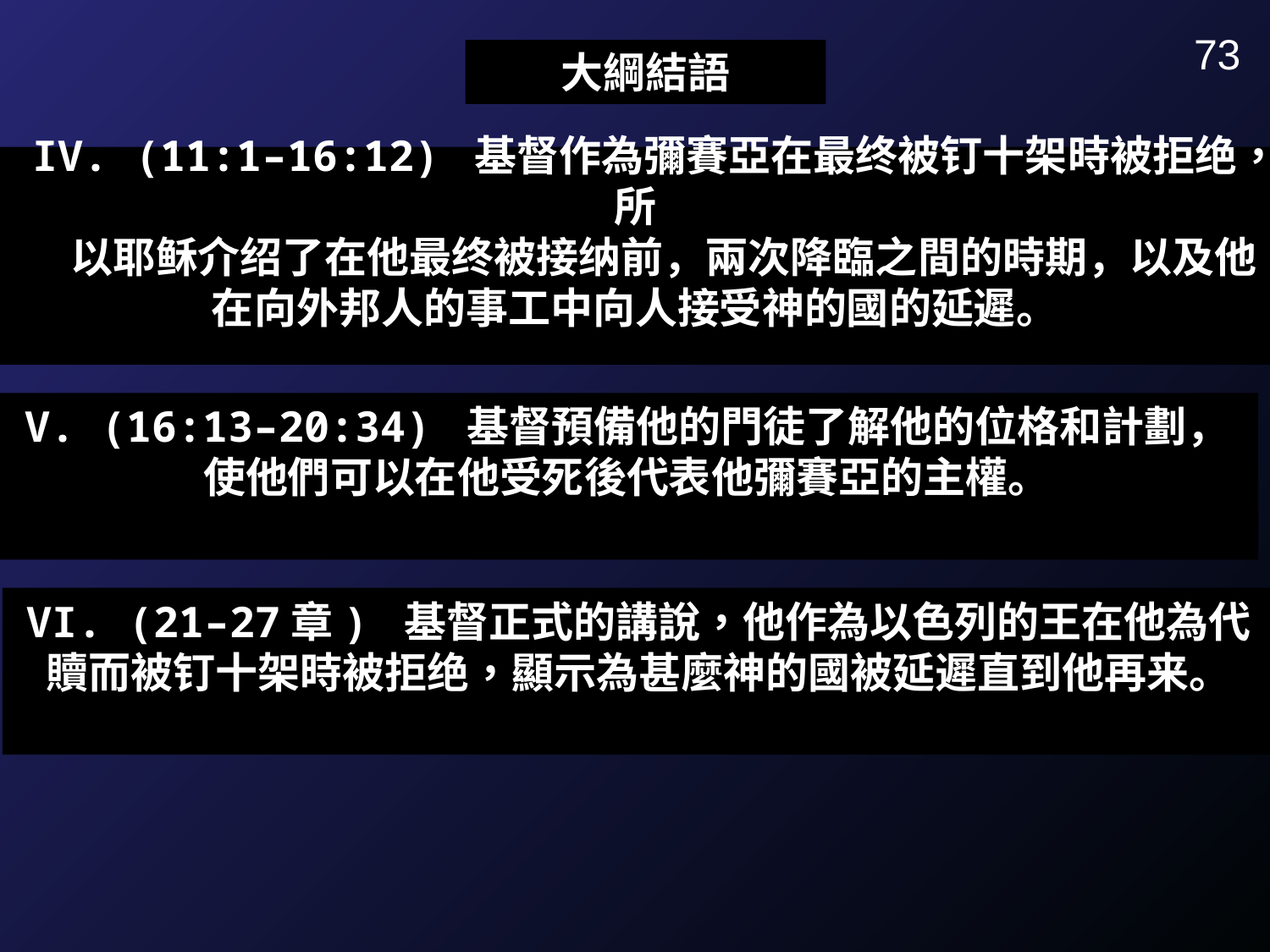

73
大綱結語
IV. (11:1–16:12) 基督作為彌賽亞在最终被钉十架時被拒绝，所
     以耶稣介绍了在他最终被接纳前，兩次降臨之間的時期，以及他在向外邦人的事工中向人接受神的國的延遲。

V. (16:13–20:34) 基督預備他的門徒了解他的位格和計劃，使他們可以在他受死後代表他彌賽亞的主權。

VI. (21–27章) 基督正式的講說，他作為以色列的王在他為代贖而被钉十架時被拒绝，顯示為甚麼神的國被延遲直到他再来。